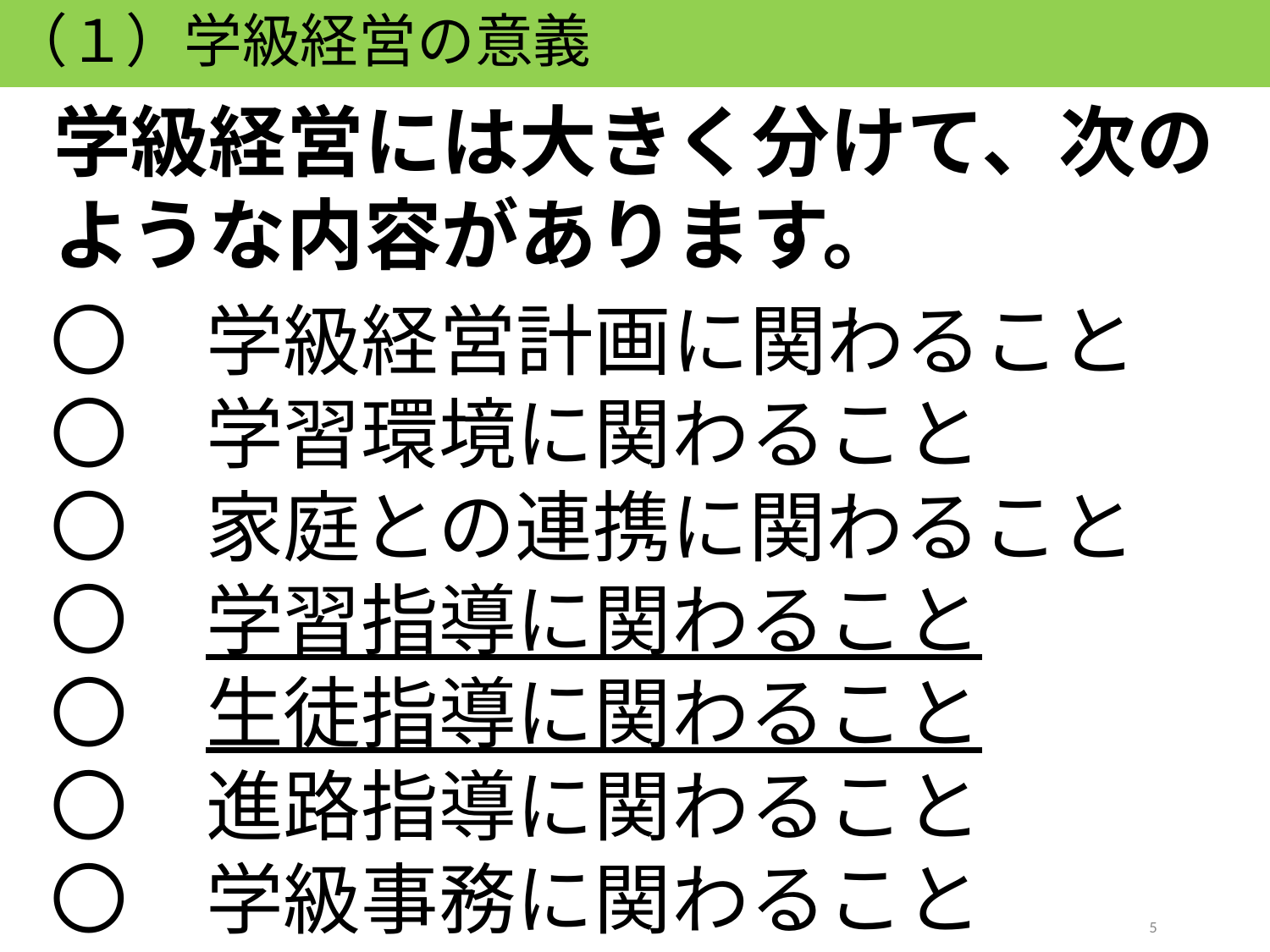

（１）学級経営の意義
学級経営には大きく分けて、次のような内容があります。
〇　学級経営計画に関わること
〇　学習環境に関わること
〇　家庭との連携に関わること
〇　学習指導に関わること
〇　生徒指導に関わること
〇　進路指導に関わること
〇　学級事務に関わること
5